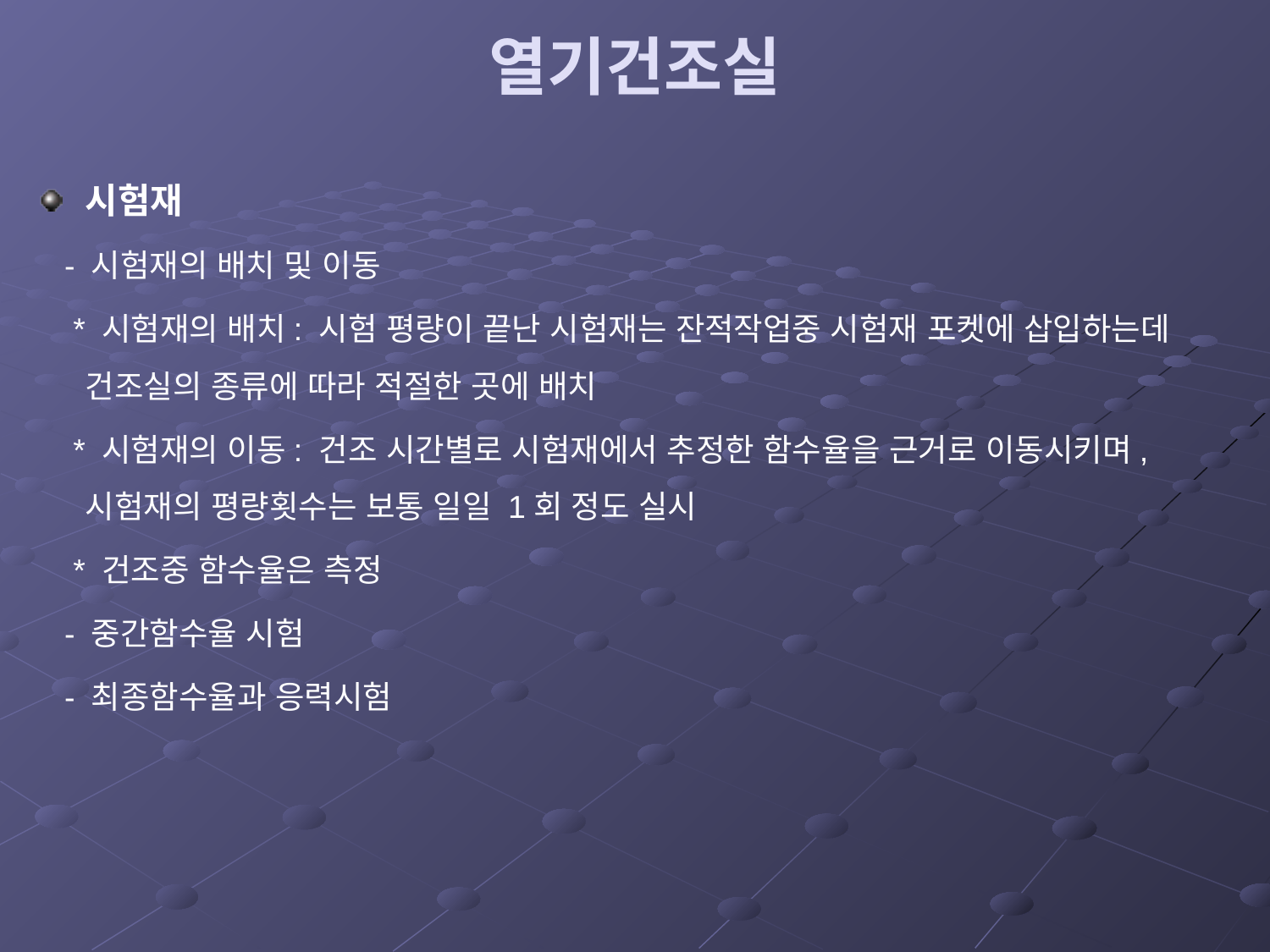

# 열기건조실
시험재
   - 시험재의 배치 및 이동
    * 시험재의 배치: 시험 평량이 끝난 시험재는 잔적작업중 시험재 포켓에 삽입하는데 건조실의 종류에 따라 적절한 곳에 배치
    * 시험재의 이동: 건조 시간별로 시험재에서 추정한 함수율을 근거로 이동시키며, 시험재의 평량횟수는 보통 일일 1회 정도 실시
    * 건조중 함수율은 측정
   - 중간함수율 시험
   - 최종함수율과 응력시험